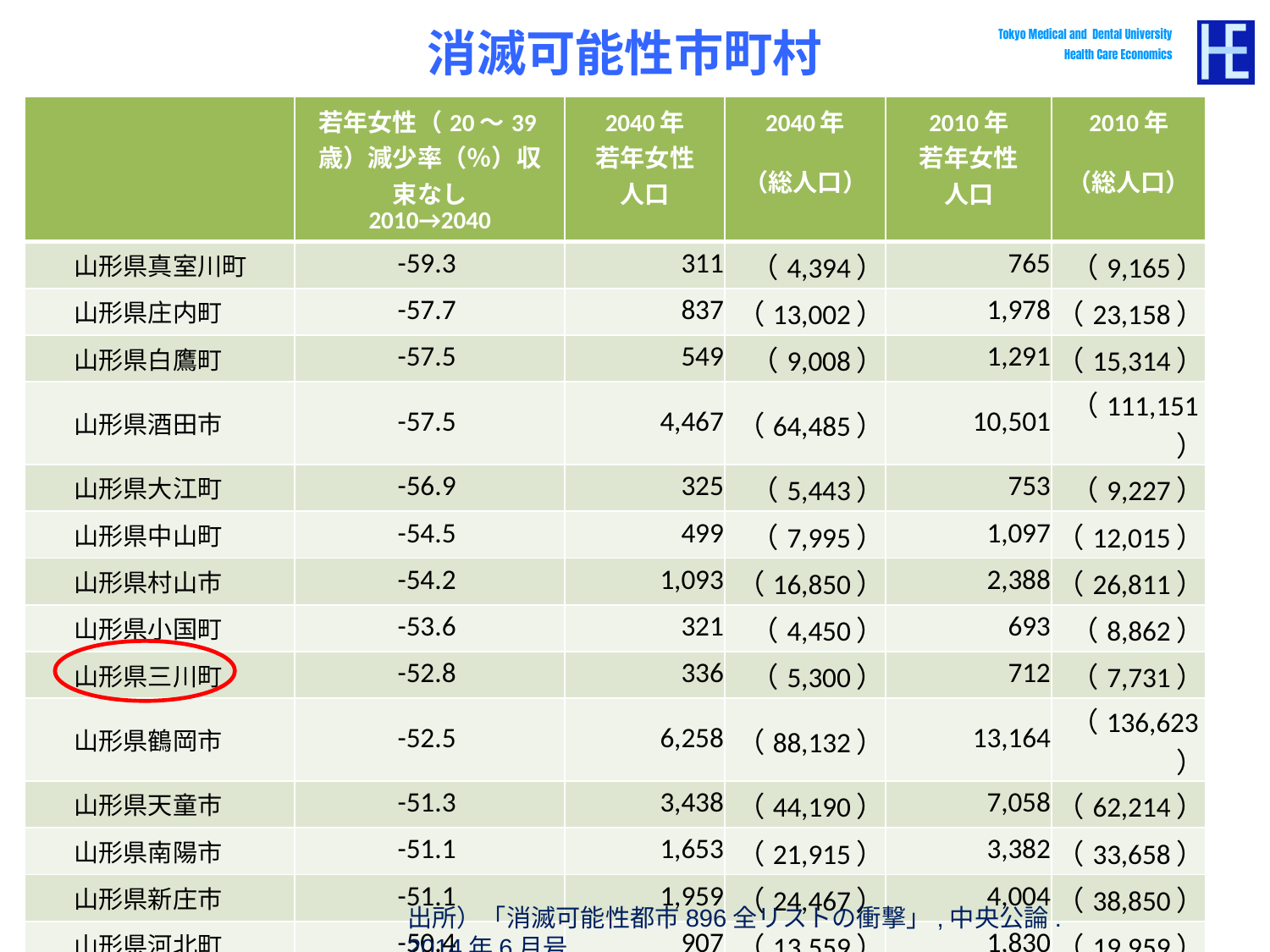

消滅可能性市町村
|  | 若年女性（20～39歳）減少率（％）収束なし 2010→2040 | 2040年 若年女性 人口 | 2040年 （総人口） | 2010年 若年女性 人口 | 2010年 （総人口） |
| --- | --- | --- | --- | --- | --- |
| 山形県真室川町 | -59.3 | 311 | （4,394） | 765 | （9,165） |
| 山形県庄内町 | -57.7 | 837 | （13,002） | 1,978 | （23,158） |
| 山形県白鷹町 | -57.5 | 549 | （9,008） | 1,291 | （15,314） |
| 山形県酒田市 | -57.5 | 4,467 | （64,485） | 10,501 | （111,151） |
| 山形県大江町 | -56.9 | 325 | （5,443） | 753 | （9,227） |
| 山形県中山町 | -54.5 | 499 | （7,995） | 1,097 | （12,015） |
| 山形県村山市 | -54.2 | 1,093 | （16,850） | 2,388 | （26,811） |
| 山形県小国町 | -53.6 | 321 | （4,450） | 693 | （8,862） |
| 山形県三川町 | -52.8 | 336 | （5,300） | 712 | （7,731） |
| 山形県鶴岡市 | -52.5 | 6,258 | （88,132） | 13,164 | （136,623） |
| 山形県天童市 | -51.3 | 3,438 | （44,190） | 7,058 | （62,214） |
| 山形県南陽市 | -51.1 | 1,653 | （21,915） | 3,382 | （33,658） |
| 山形県新庄市 | -51.1 | 1,959 | （24,467） | 4,004 | （38,850） |
| 山形県河北町 | -50.4 | 907 | （13,559） | 1,830 | （19,959） |

出所）「消滅可能性都市896全リストの衝撃」,中央公論.　2014年6月号.